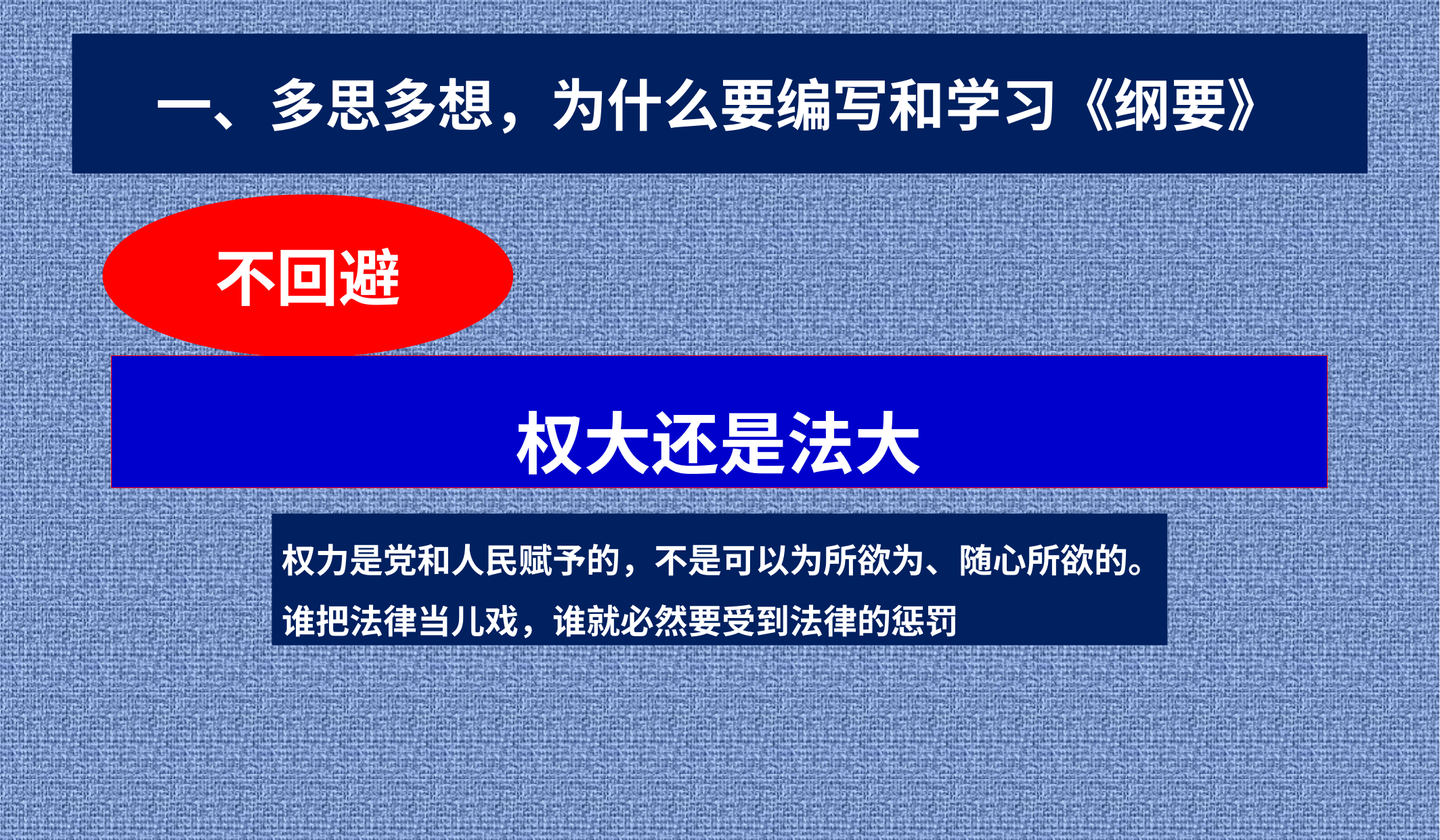

# 一、多思多想，为什么要编写和学习《纲要》
不回避
权大还是法大
权力是党和人民赋予的，不是可以为所欲为、随心所欲的。谁把法律当儿戏，谁就必然要受到法律的惩罚